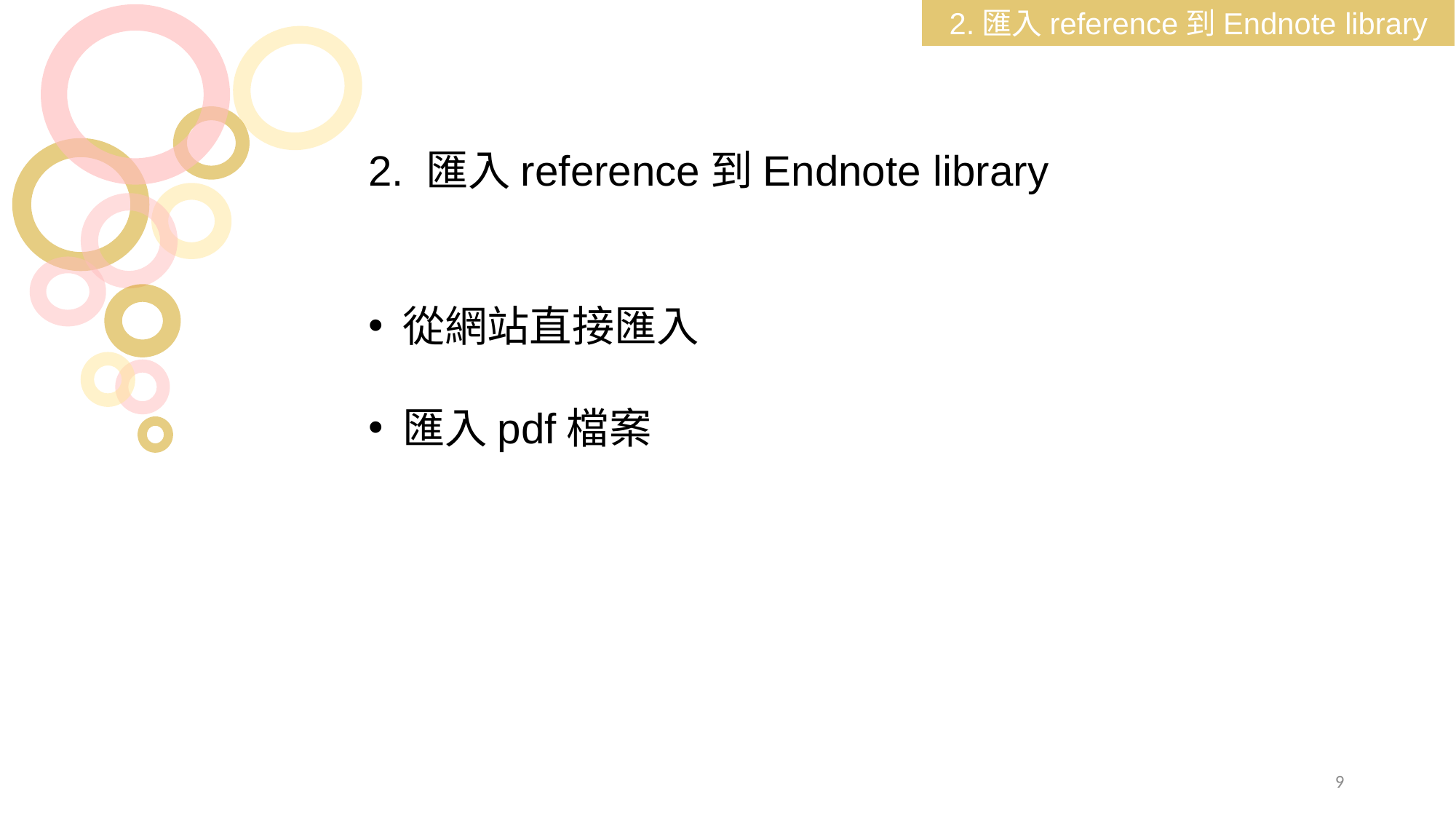

2.匯入reference到Endnote library
2. 匯入reference到Endnote library

從網站直接匯入

匯入pdf檔案

9